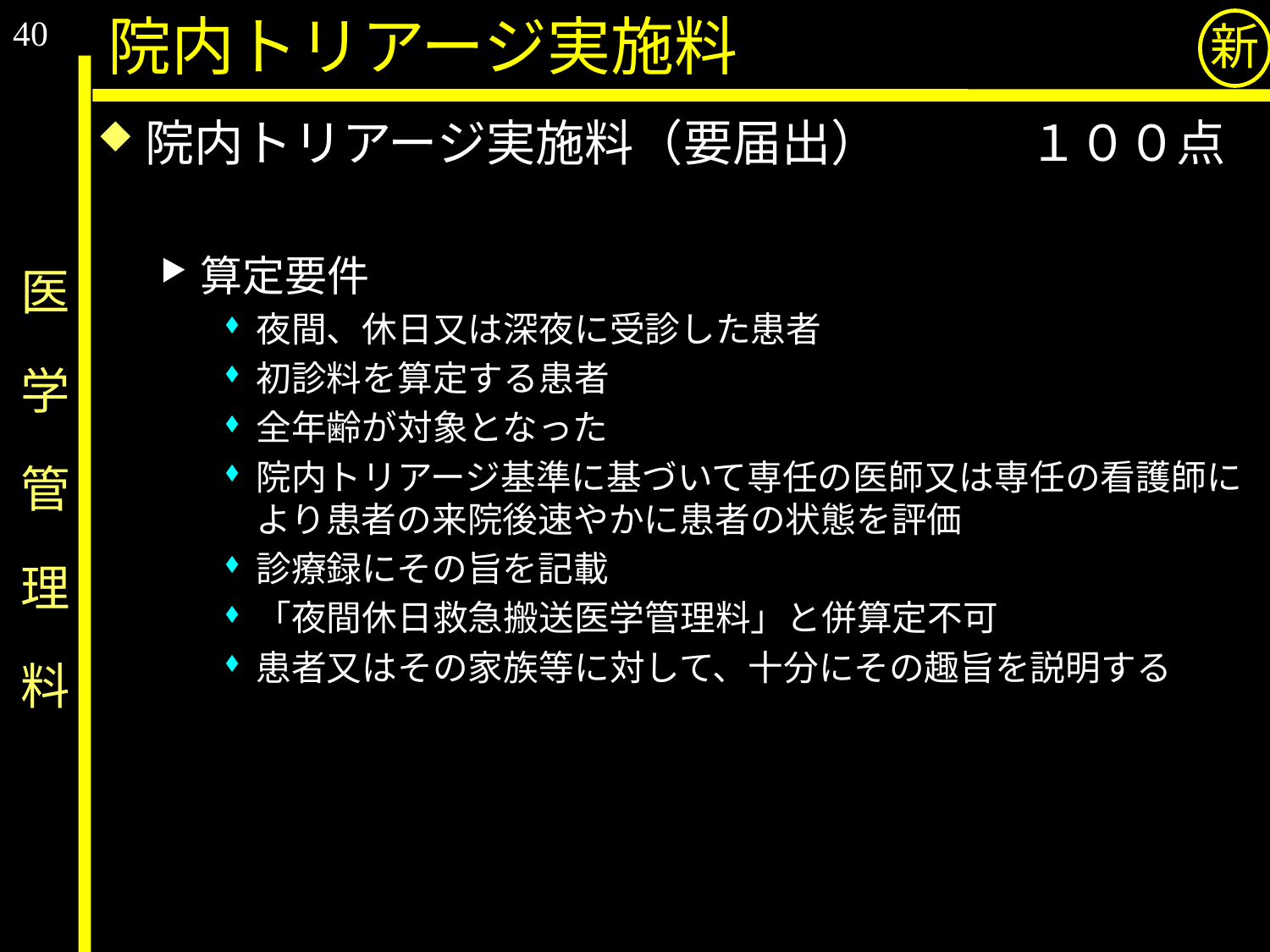

40
院内トリアージ実施料
新

院内トリアージ実施料（要届出）　　　１００点

算定要件
夜間、休日又は深夜に受診した患者
初診料を算定する患者
全年齢が対象となった
院内トリアージ基準に基づいて専任の医師又は専任の看護師により患者の来院後速やかに患者の状態を評価
診療録にその旨を記載
「夜間休日救急搬送医学管理料」と併算定不可
患者又はその家族等に対して、十分にその趣旨を説明する

# 医　学　管　理　料